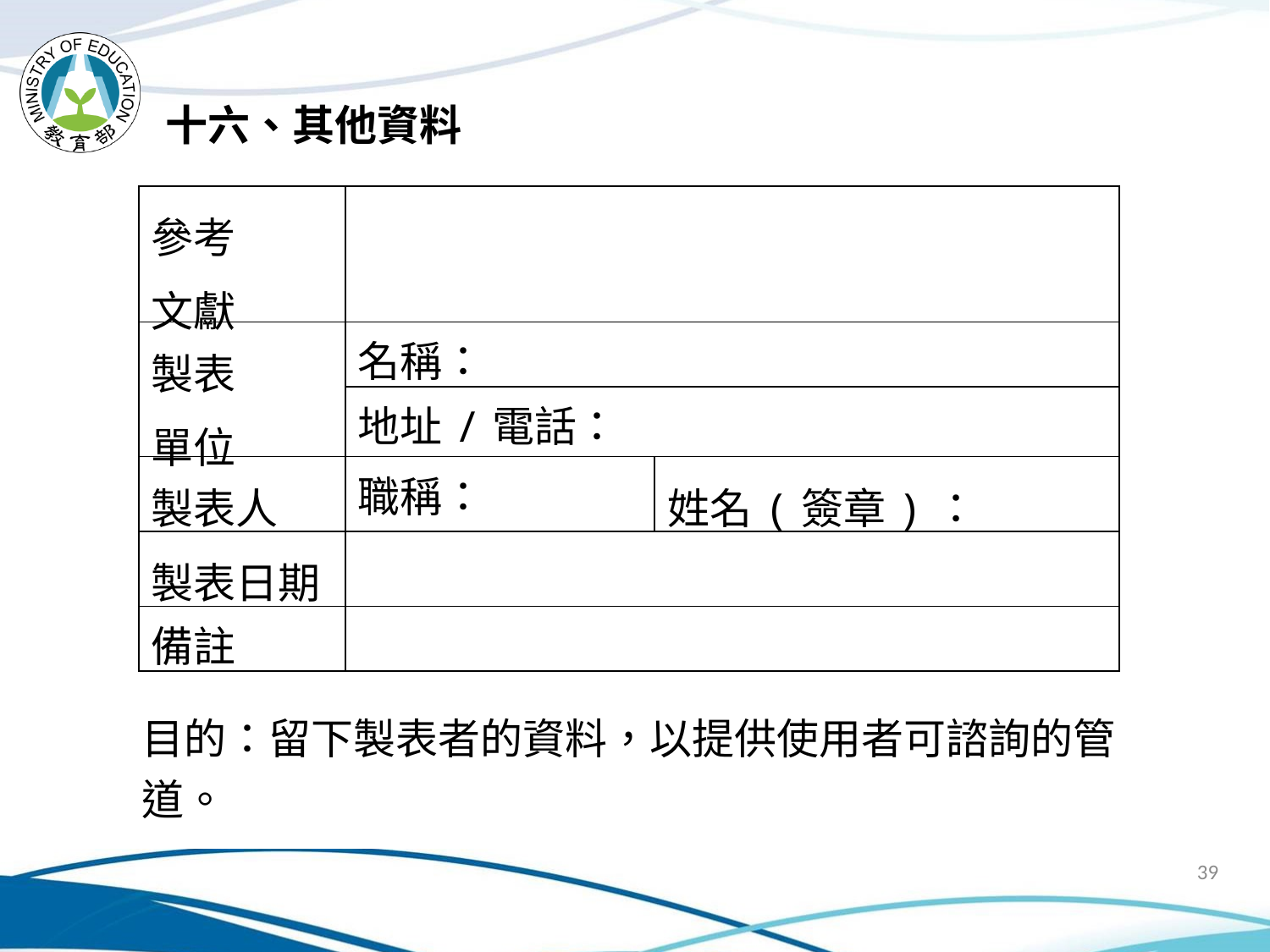

十六、其他資料
| 參考 文獻 |  |  |
| --- | --- | --- |
| 製表 單位 | 名稱： |  |
|  | 地址/電話： |  |
| 製表人 | 職稱： | 姓名(簽章)： |
| 製表日期 |  |  |
| 備註 |  |  |
目的：留下製表者的資料，以提供使用者可諮詢的管道。
39